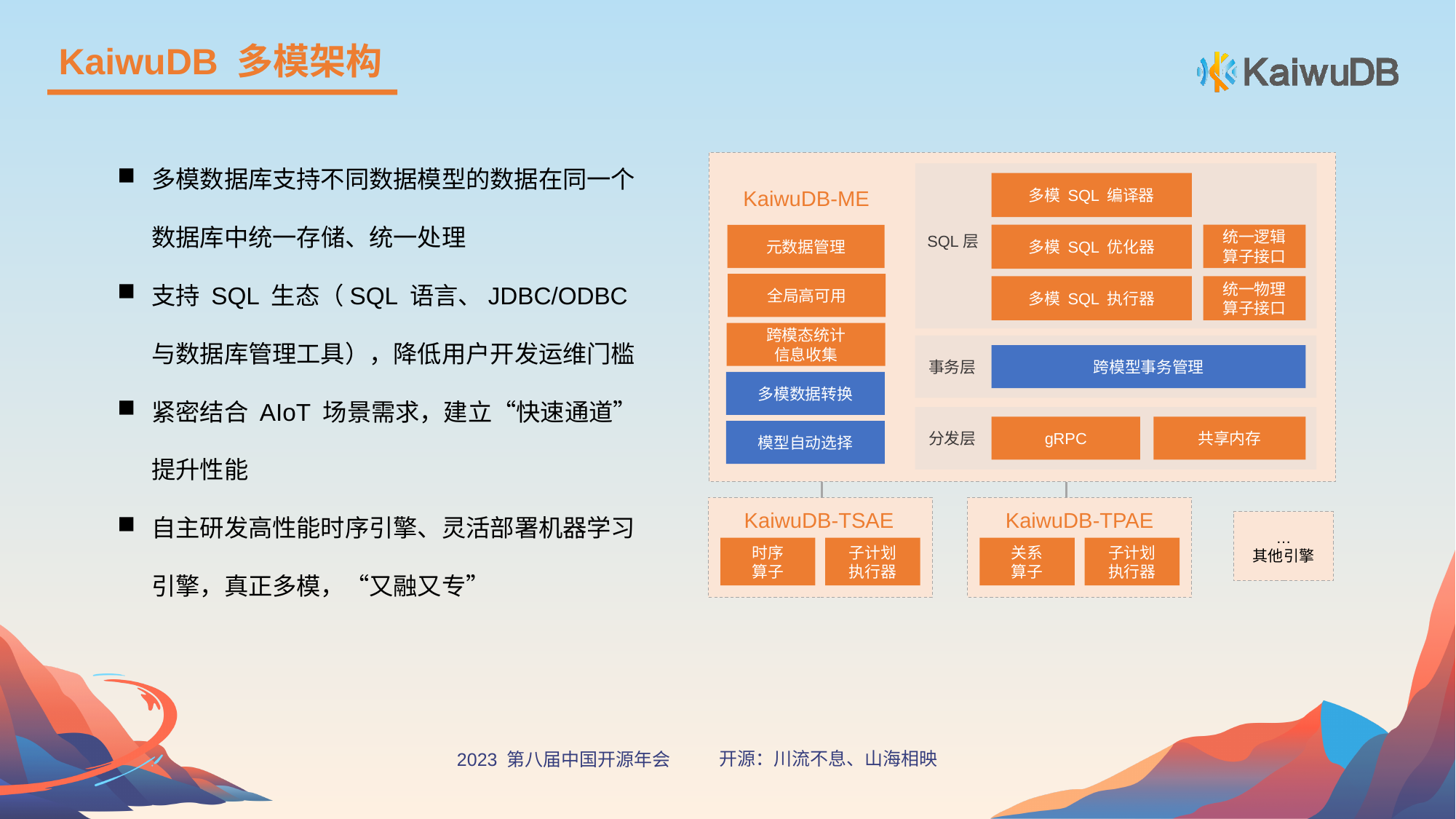

KaiwuDB 多模架构

多模数据库支持不同数据模型的数据在同一个数据库中统一存储、统一处理
支持 SQL 生态（SQL 语言、JDBC/ODBC 与数据库管理工具），降低用户开发运维门槛
紧密结合 AIoT 场景需求，建立“快速通道”提升性能
自主研发高性能时序引擎、灵活部署机器学习引擎，真正多模，“又融又专”

多模 SQL 编译器
KaiwuDB-ME
统一逻辑
算子接口
多模 SQL 优化器
元数据管理
SQL层
全局高可用
多模 SQL 执行器
统一物理
算子接口
跨模态统计
信息收集

跨模型事务管理
事务层
多模数据转换

gRPC
共享内存
模型自动选择
分发层

KaiwuDB-TSAE
KaiwuDB-TPAE
…
其他引擎
时序
算子
子计划
执行器
关系
算子
子计划
执行器